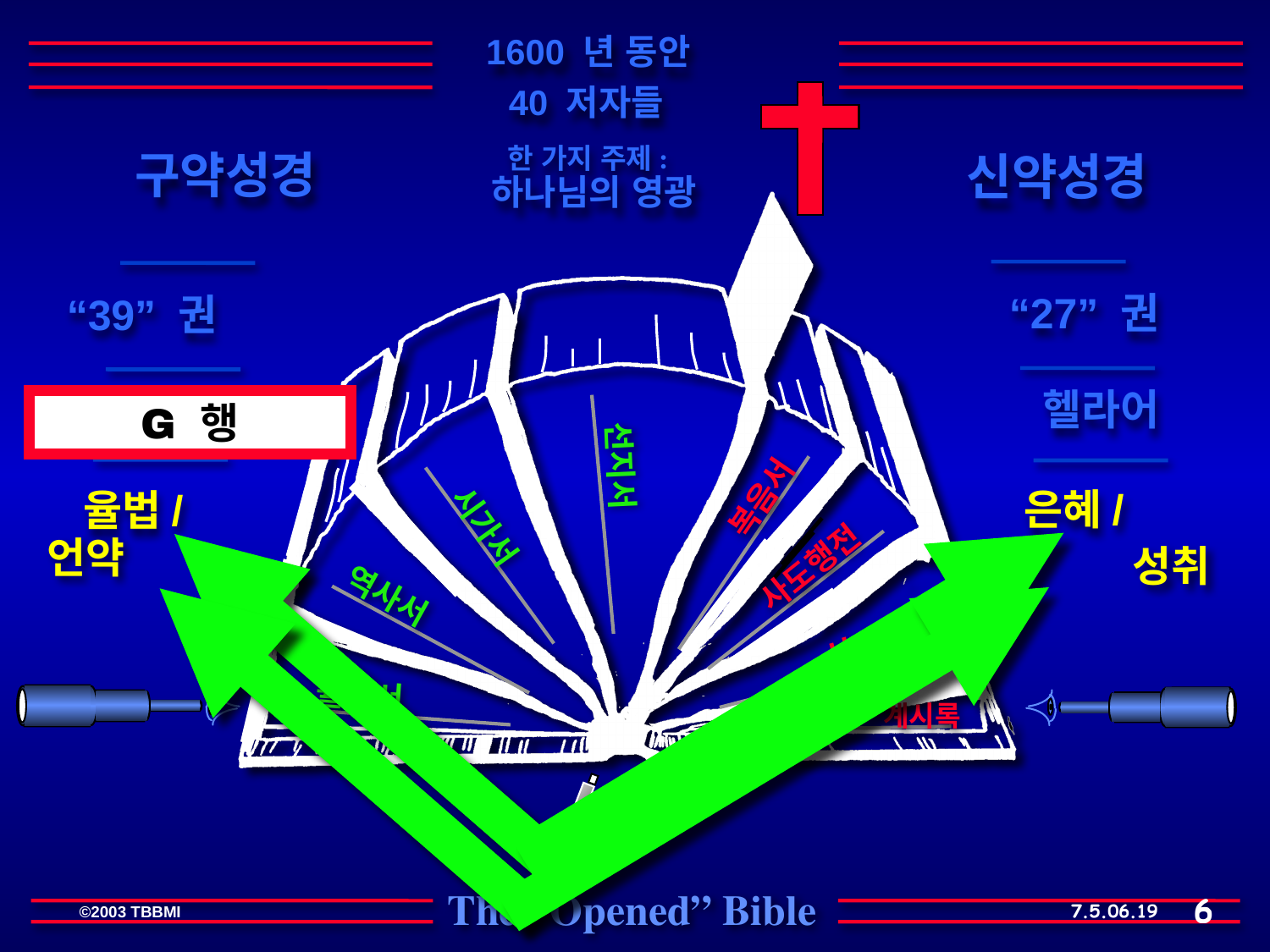

1600 년 동안
40 저자들
한 가지 주제:
하나님의 영광

 구약성경
신약성경

  “27” 권
“39” 권

     복음서
선지서
사도행전
시가서
역사서
서신서
율법서
              계시록

Hebrew
헬라어
G 행

은혜/
율법/
언약

              성취

6
19